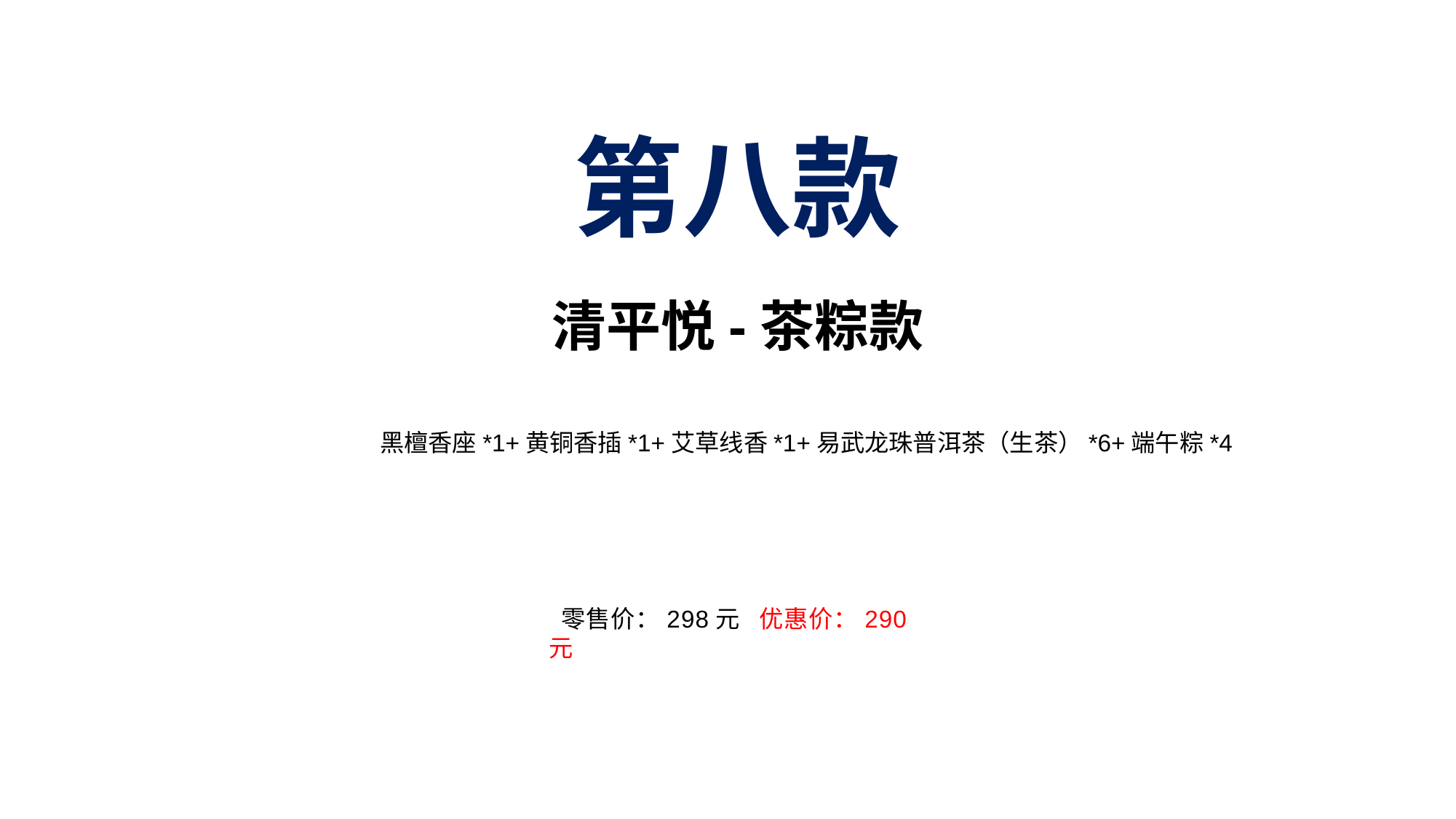

第八款
清平悦-茶粽款
黑檀香座*1+黄铜香插*1+艾草线香*1+易武龙珠普洱茶（生茶）*6+端午粽*4
 零售价：298元   优惠价：290元